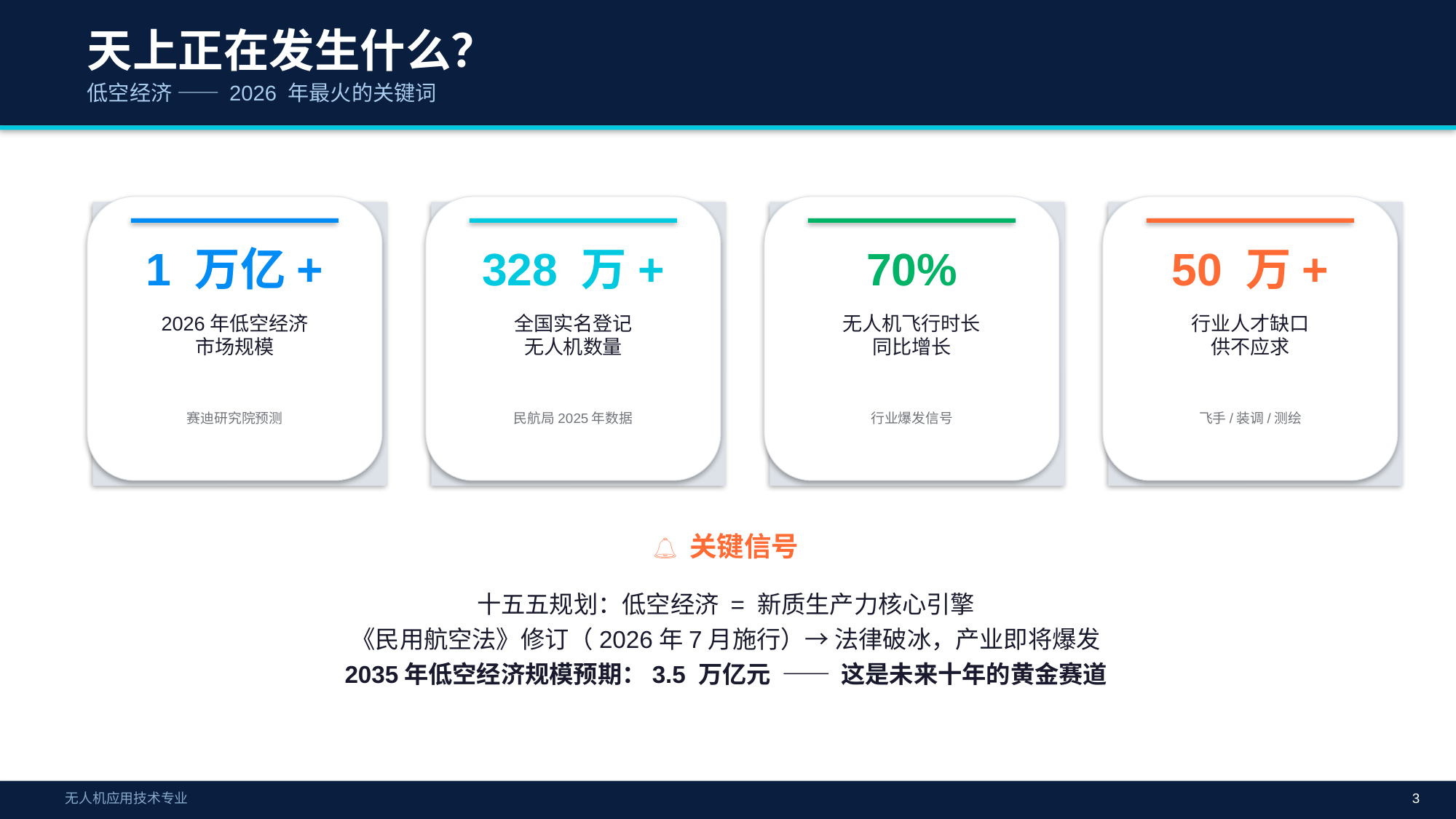

天上正在发生什么？
低空经济 —— 2026 年最火的关键词

1 万亿+
328 万+
70%
50 万+
2026年低空经济
市场规模
全国实名登记
无人机数量
无人机飞行时长
同比增长
行业人才缺口
供不应求
赛迪研究院预测
民航局2025年数据
行业爆发信号
飞手/装调/测绘
🔔 关键信号

十五五规划：低空经济 = 新质生产力核心引擎
《民用航空法》修订（2026年7月施行）→ 法律破冰，产业即将爆发
2035年低空经济规模预期：3.5 万亿元  ——  这是未来十年的黄金赛道

无人机应用技术专业
3